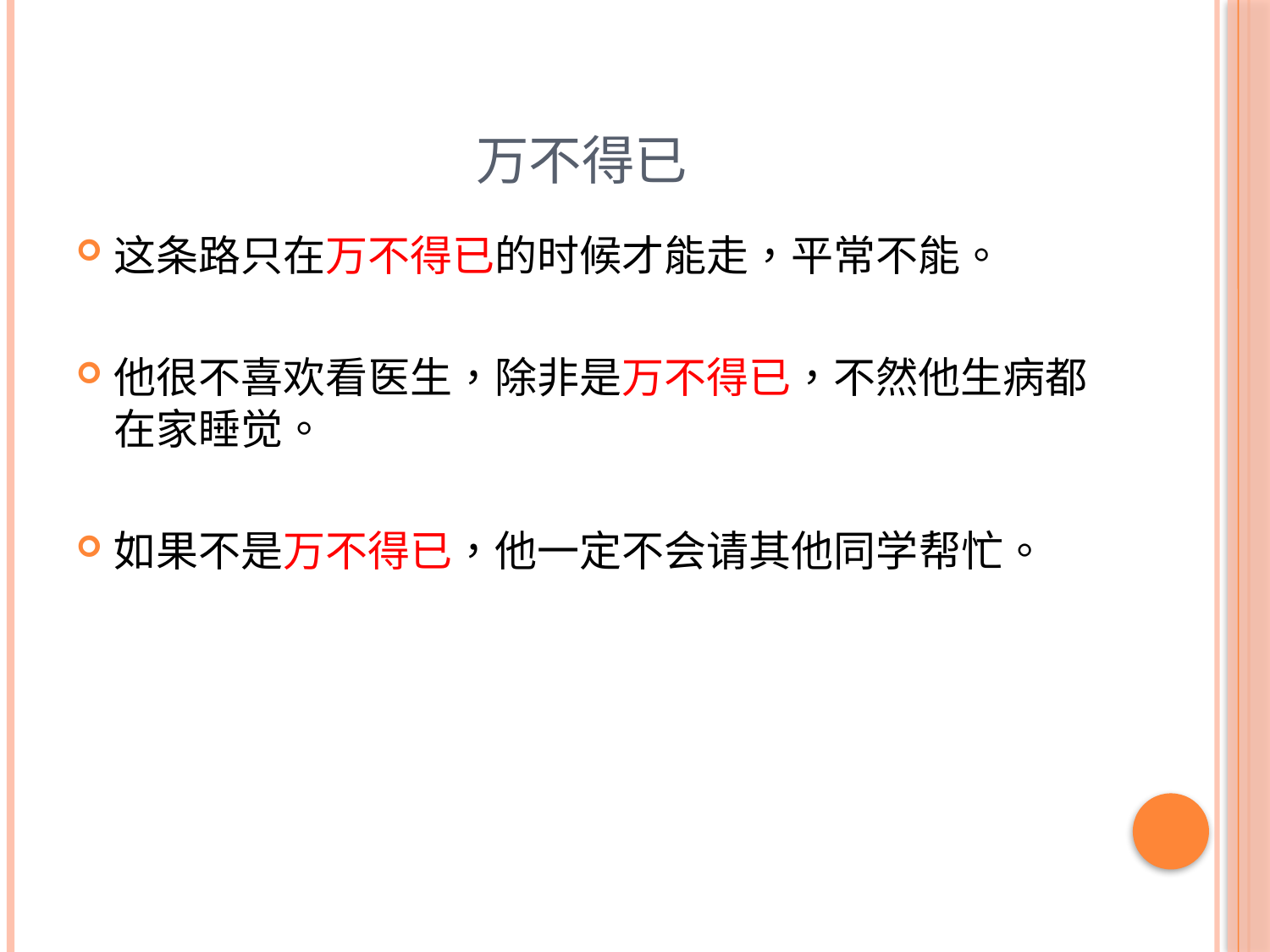

# 万不得已
这条路只在万不得已的时候才能走，平常不能。

他很不喜欢看医生，除非是万不得已，不然他生病都在家睡觉。

如果不是万不得已，他一定不会请其他同学帮忙。